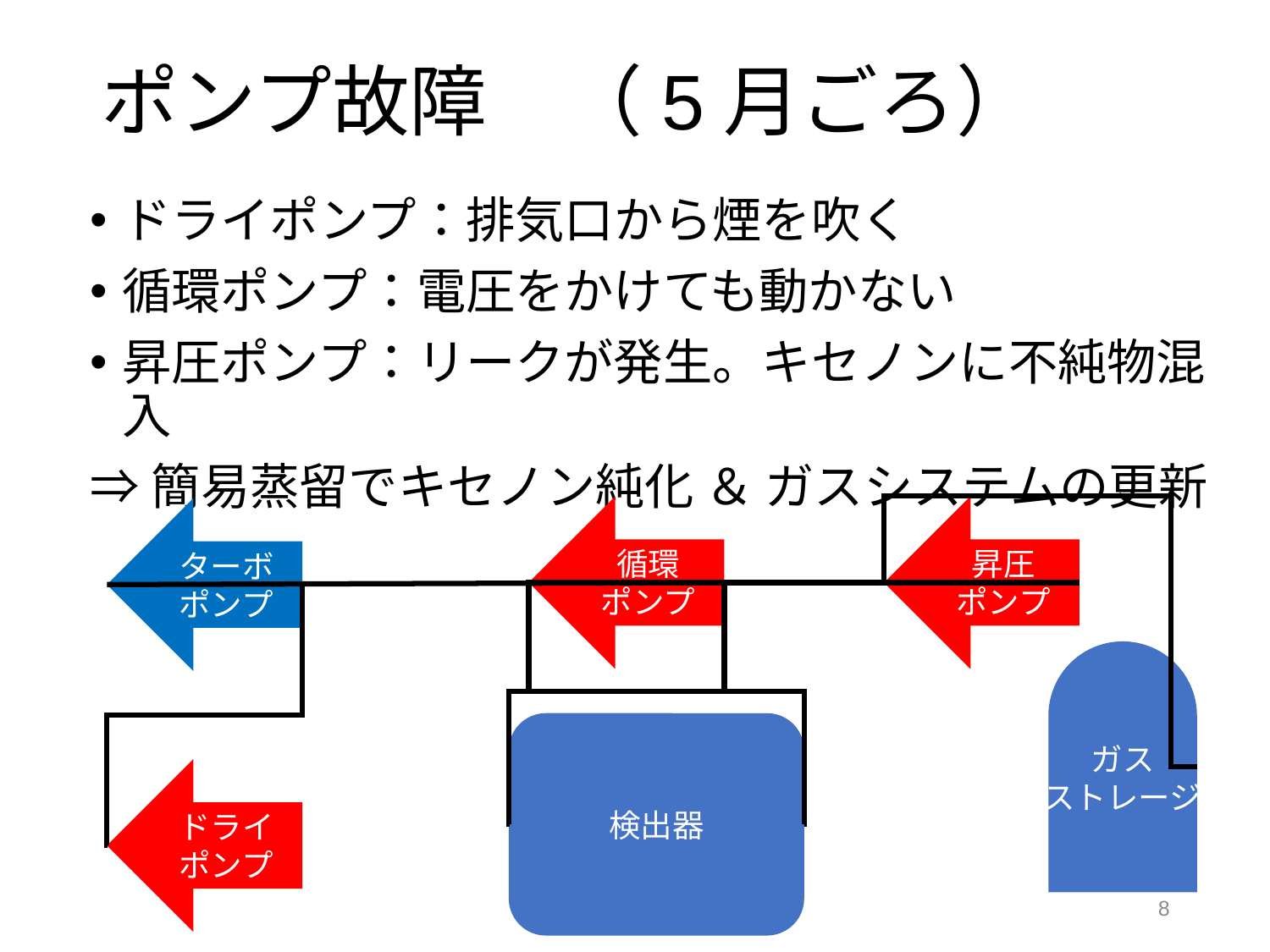

# ポンプ故障　（5月ごろ）
ドライポンプ：排気口から煙を吹く
循環ポンプ：電圧をかけても動かない
昇圧ポンプ：リークが発生。キセノンに不純物混入
⇒簡易蒸留でキセノン純化 ＆ ガスシステムの更新
循環
ポンプ
昇圧
ポンプ
ターボ
ポンプ
ガス
ストレージ
検出器
ドライ
ポンプ
8